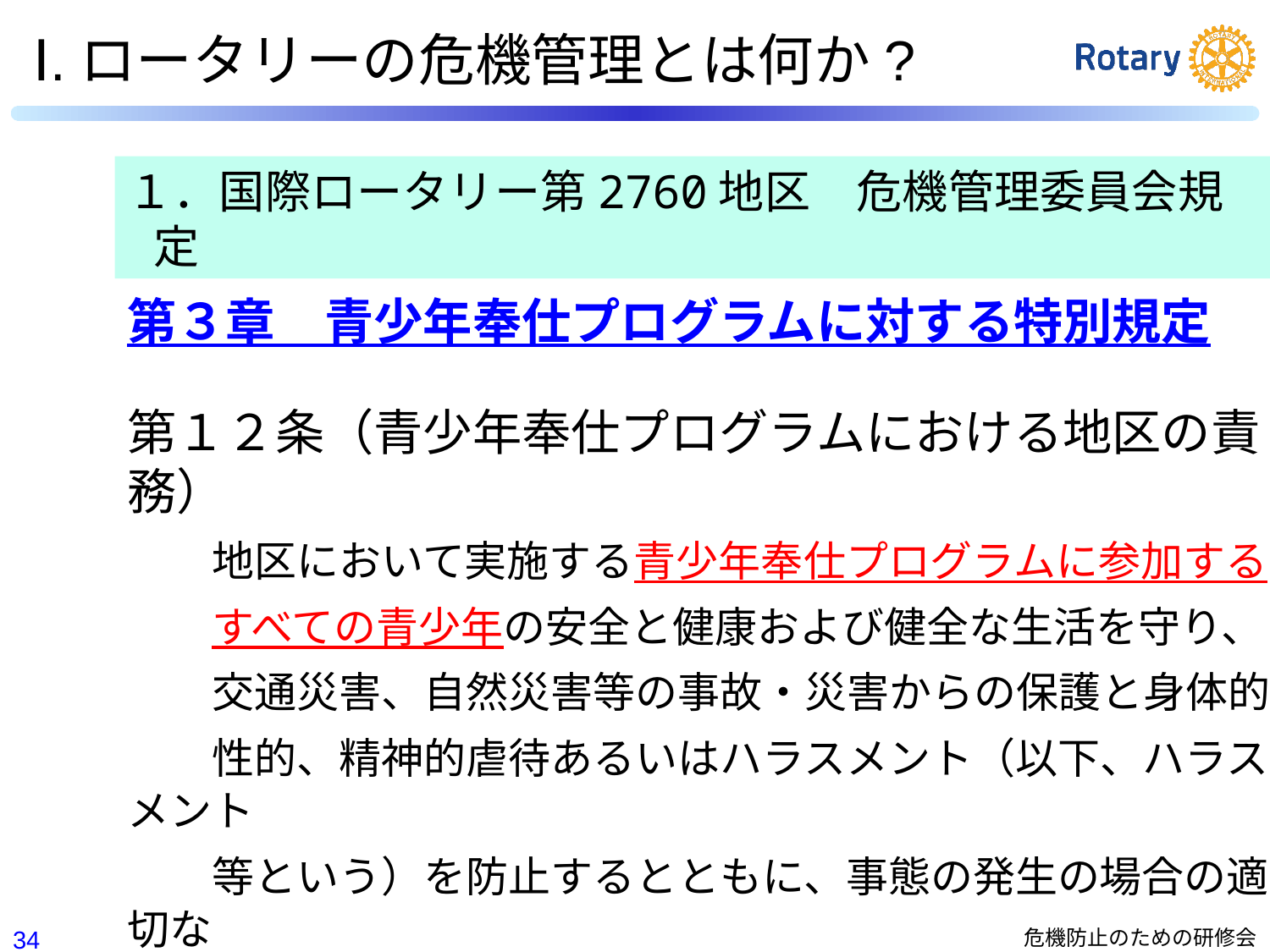

Ⅰ.ロータリーの危機管理とは何か?
１．国際ロータリー第2760地区　危機管理委員会規定
第３章　青少年奉仕プログラムに対する特別規定

第１２条（青少年奉仕プログラムにおける地区の責務）
　　地区において実施する青少年奉仕プログラムに参加する
　　すべての青少年の安全と健康および健全な生活を守り、
　　交通災害、自然災害等の事故・災害からの保護と身体的、
　　性的、精神的虐待あるいはハラスメント（以下、ハラスメント
　　等という）を防止するとともに、事態の発生の場合の適切な
　　対応のために必要な業務を行う。

34
危機防止のための研修会